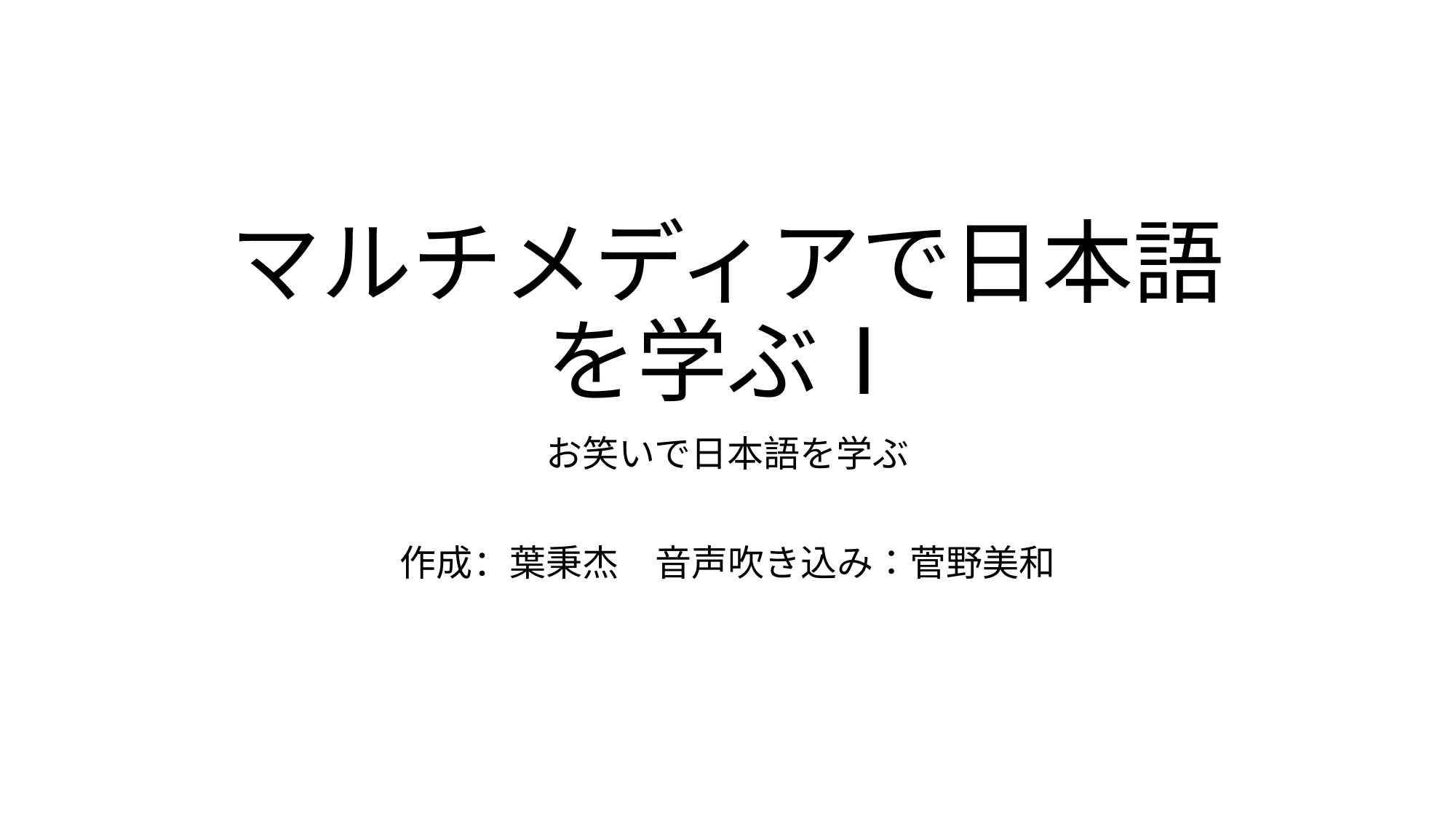

# マルチメディアで日本語を学ぶⅠ
お笑いで日本語を学ぶ

作成：葉秉杰　音声吹き込み：菅野美和